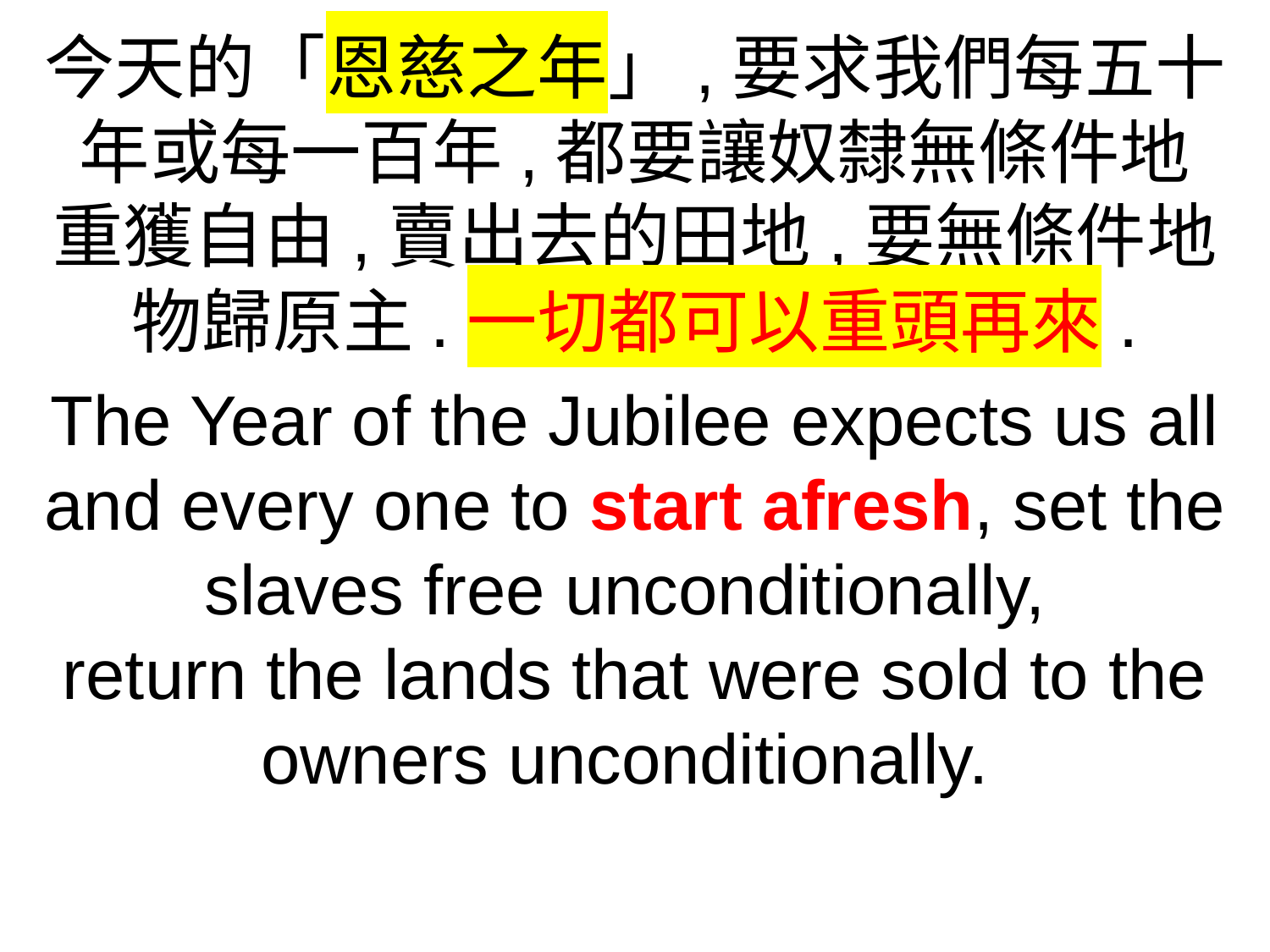

今天的「恩慈之年」,要求我們每五十年或每一百年,都要讓奴隸無條件地
重獲自由,賣出去的田地,要無條件地
物歸原主.一切都可以重頭再來.
The Year of the Jubilee expects us all and every one to start afresh, set the slaves free unconditionally,
return the lands that were sold to the owners unconditionally.